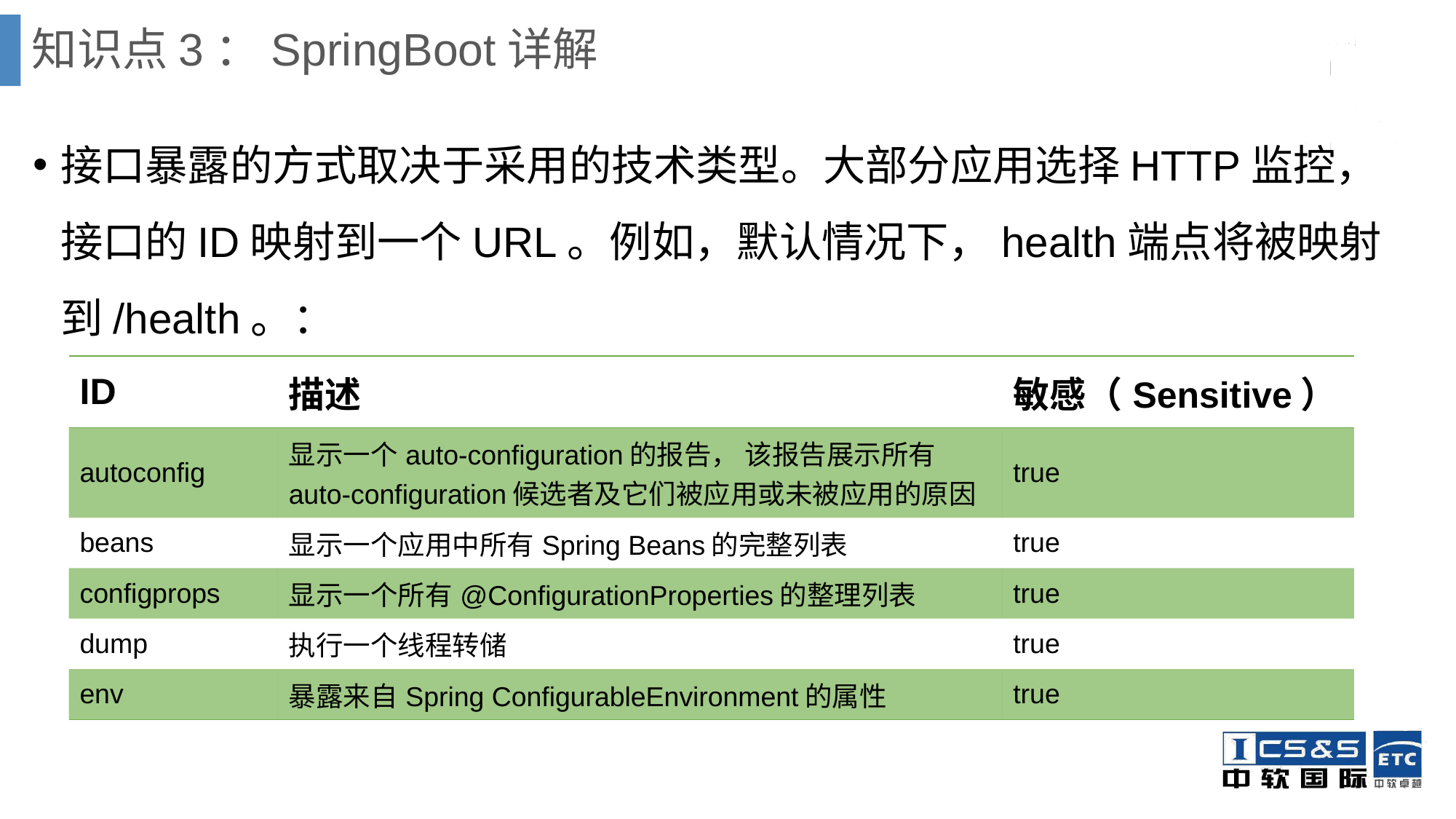

# 知识点3：SpringBoot详解
接口暴露的方式取决于采用的技术类型。大部分应用选择HTTP监控，接口的ID映射到一个URL。例如，默认情况下，health端点将被映射到/health。：

| ID | 描述 | 敏感（Sensitive） |
| --- | --- | --- |
| autoconfig | 显示一个auto-configuration的报告， 该报告展示所有auto-configuration候选者及它们被应用或未被应用的原因 | true |
| beans | 显示一个应用中所有Spring Beans的完整列表 | true |
| configprops | 显示一个所有@ConfigurationProperties的整理列表 | true |
| dump | 执行一个线程转储 | true |
| env | 暴露来自Spring ConfigurableEnvironment的属性 | true |